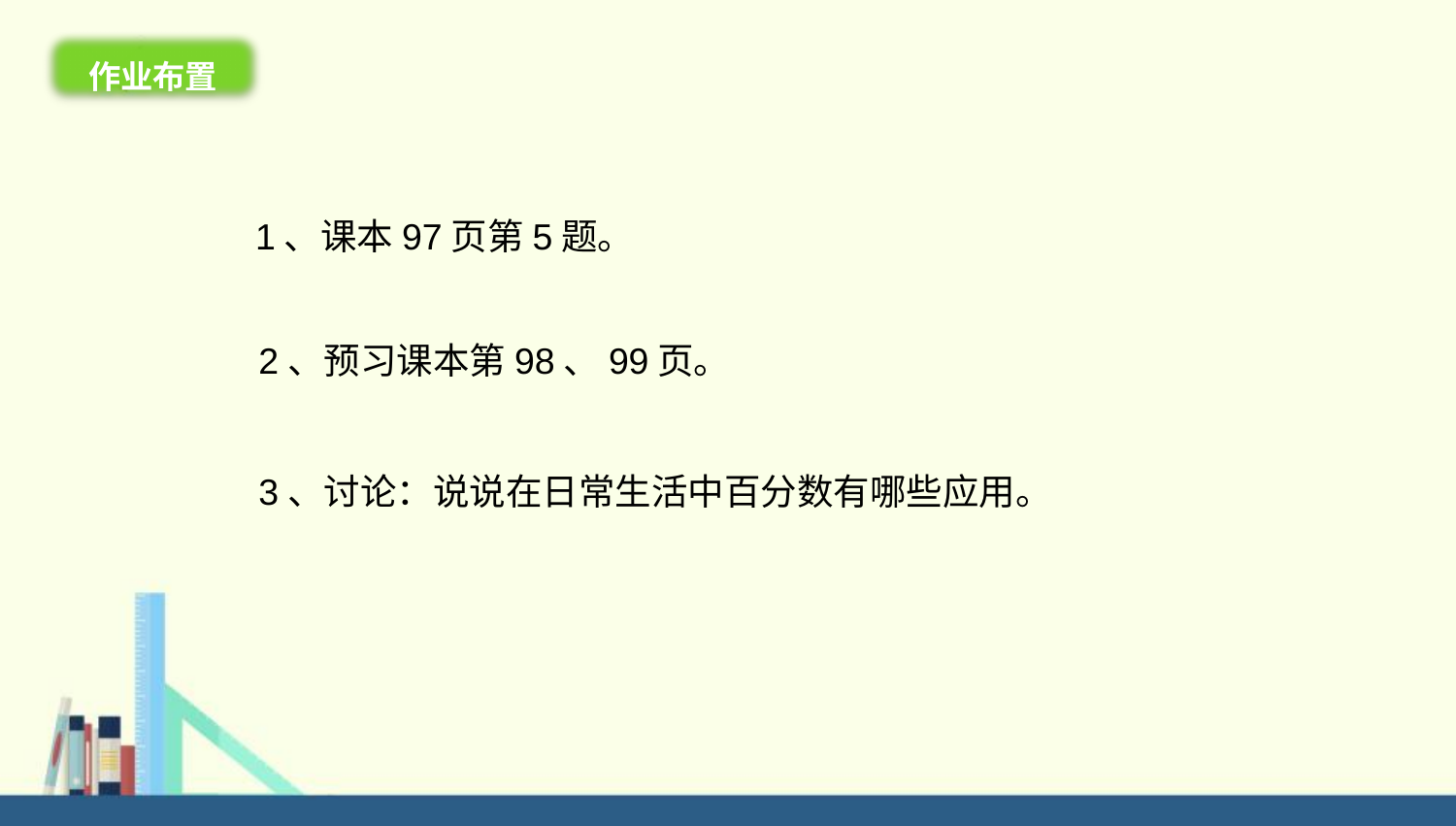

作业布置
1、课本97页第5题。
2、预习课本第98、99页。

3、讨论：说说在日常生活中百分数有哪些应用。